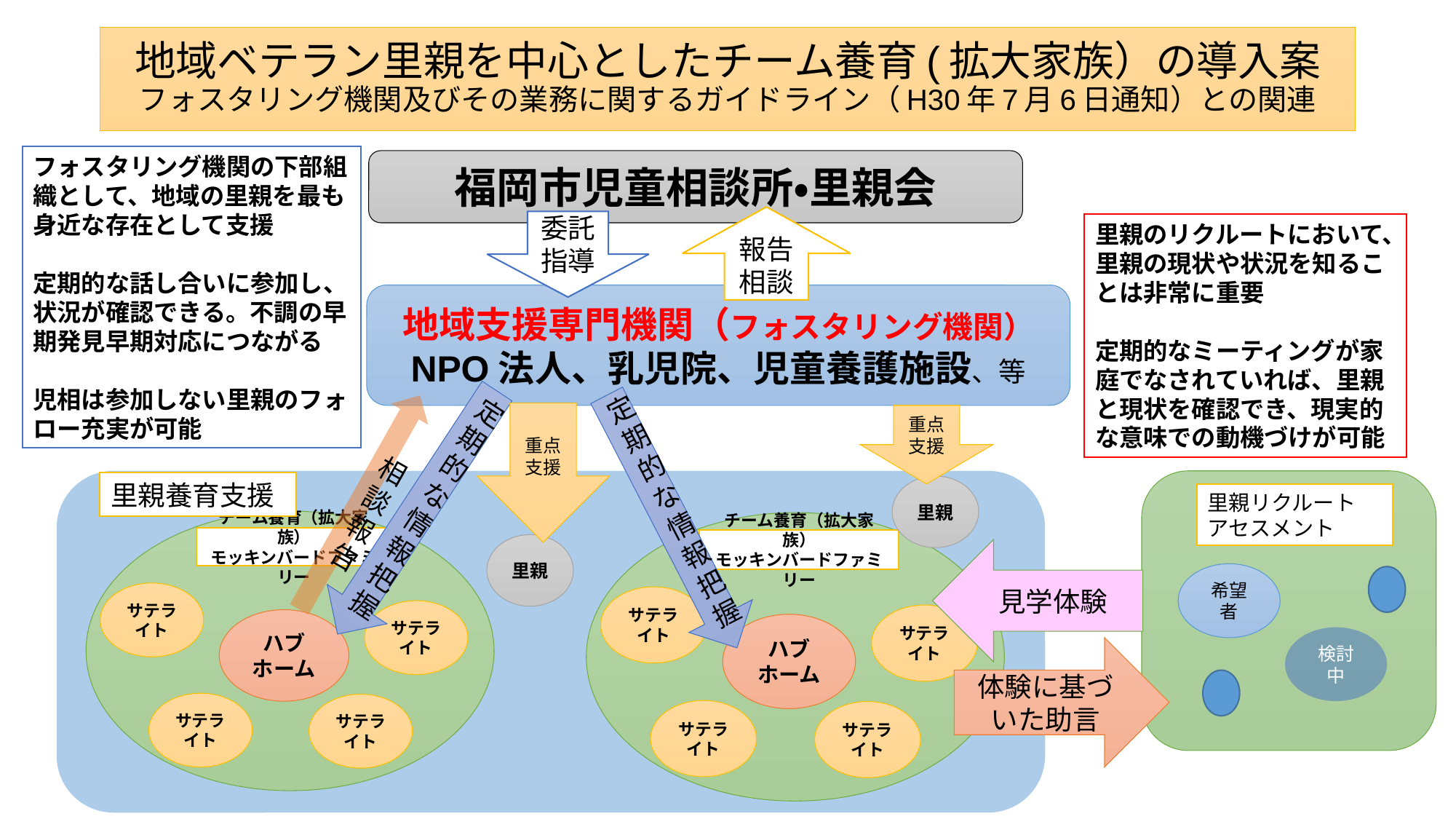

# 地域ベテラン里親を中心としたチーム養育(拡大家族）の導入案 フォスタリング機関及びその業務に関するガイドライン（H30年7月6日通知）との関連
フォスタリング機関の下部組織として、地域の里親を最も身近な存在として支援

定期的な話し合いに参加し、状況が確認できる。不調の早期発見早期対応につながる

児相は参加しない里親のフォロー充実が可能
福岡市児童相談所・里親会
報告相談
委託
指導
里親のリクルートにおいて、里親の現状や状況を知ることは非常に重要

定期的なミーティングが家庭でなされていれば、里親と現状を確認でき、現実的な意味での動機づけが可能
地域支援専門機関（フォスタリング機関）
NPO法人、乳児院、児童養護施設、等
定期的な情報把握
定期的な情報把握
相談報告
重点支援
重点支援

里親養育支援
里親
里親リクルート
アセスメント

チーム養育（拡大家族）
モッキンバードファミリー
サテライト
サテライト
ハブホーム
サテライト
サテライト

チーム養育（拡大家族）
モッキンバードファミリー
サテライト
サテライト
ハブホーム
サテライト
サテライト
里親
見学体験
希望者

検討中
体験に基づいた助言